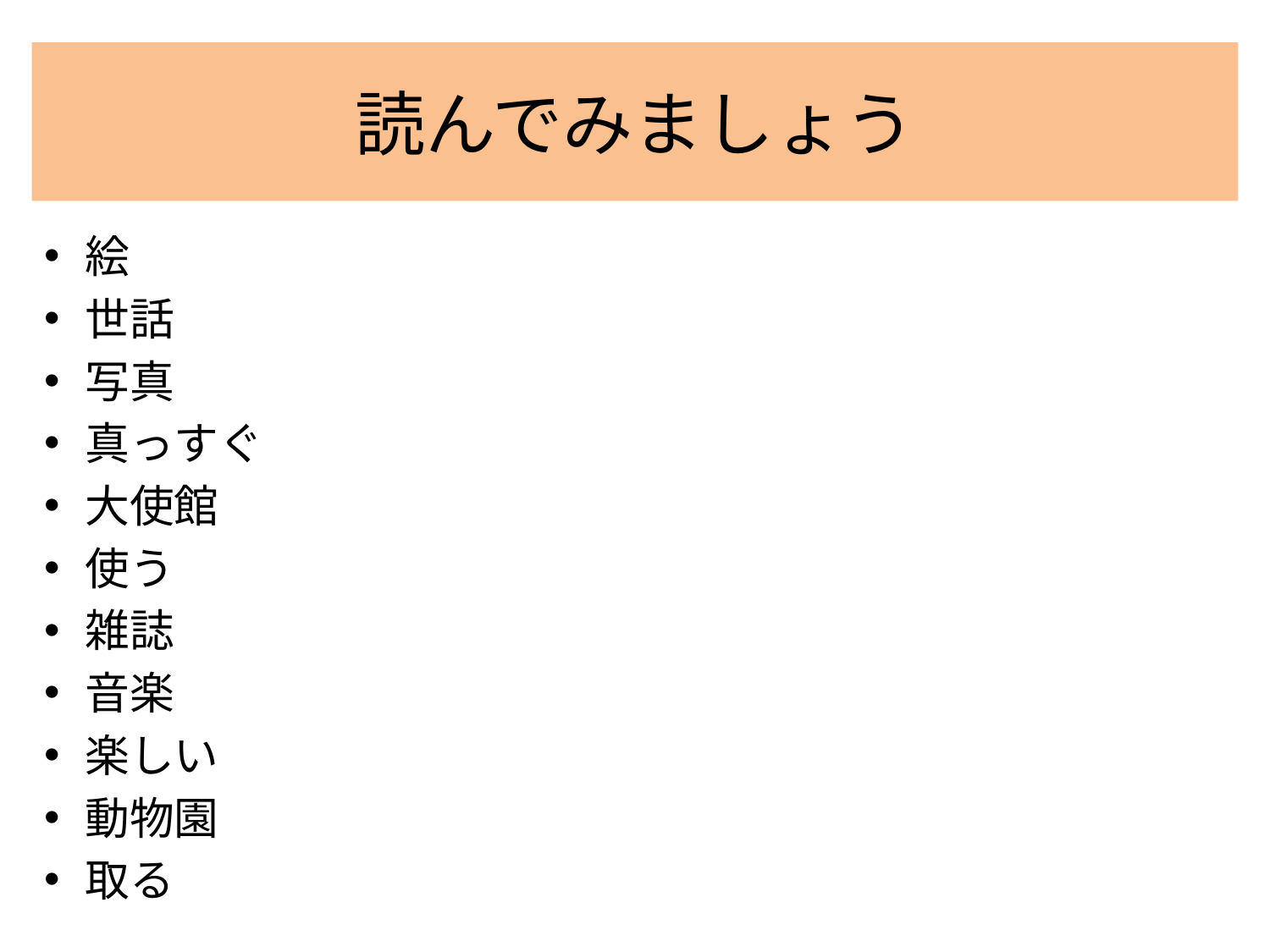

# 読んでみましょう
絵
世話
写真
真っすぐ
大使館
使う
雑誌
音楽
楽しい
動物園
取る